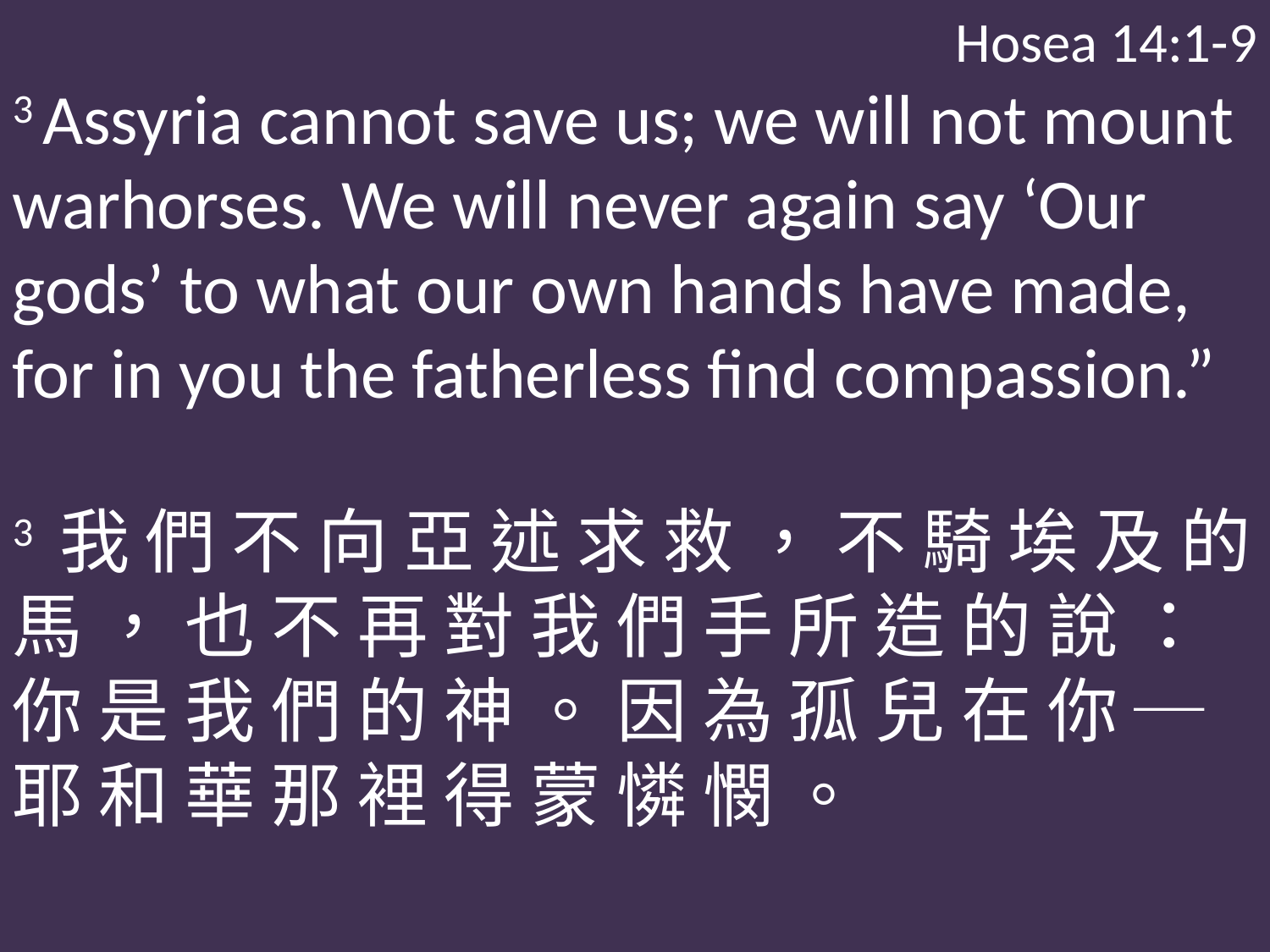

Hosea 14:1-9
3 Assyria cannot save us; we will not mount warhorses. We will never again say ‘Our gods’ to what our own hands have made, for in you the fatherless find compassion.”

3 我 們 不 向 亞 述 求 救 ， 不 騎 埃 及 的 馬 ， 也 不 再 對 我 們 手 所 造 的 說 ： 你 是 我 們 的 神 。 因 為 孤 兒 在 你 ─ 耶 和 華 那 裡 得 蒙 憐 憫 。